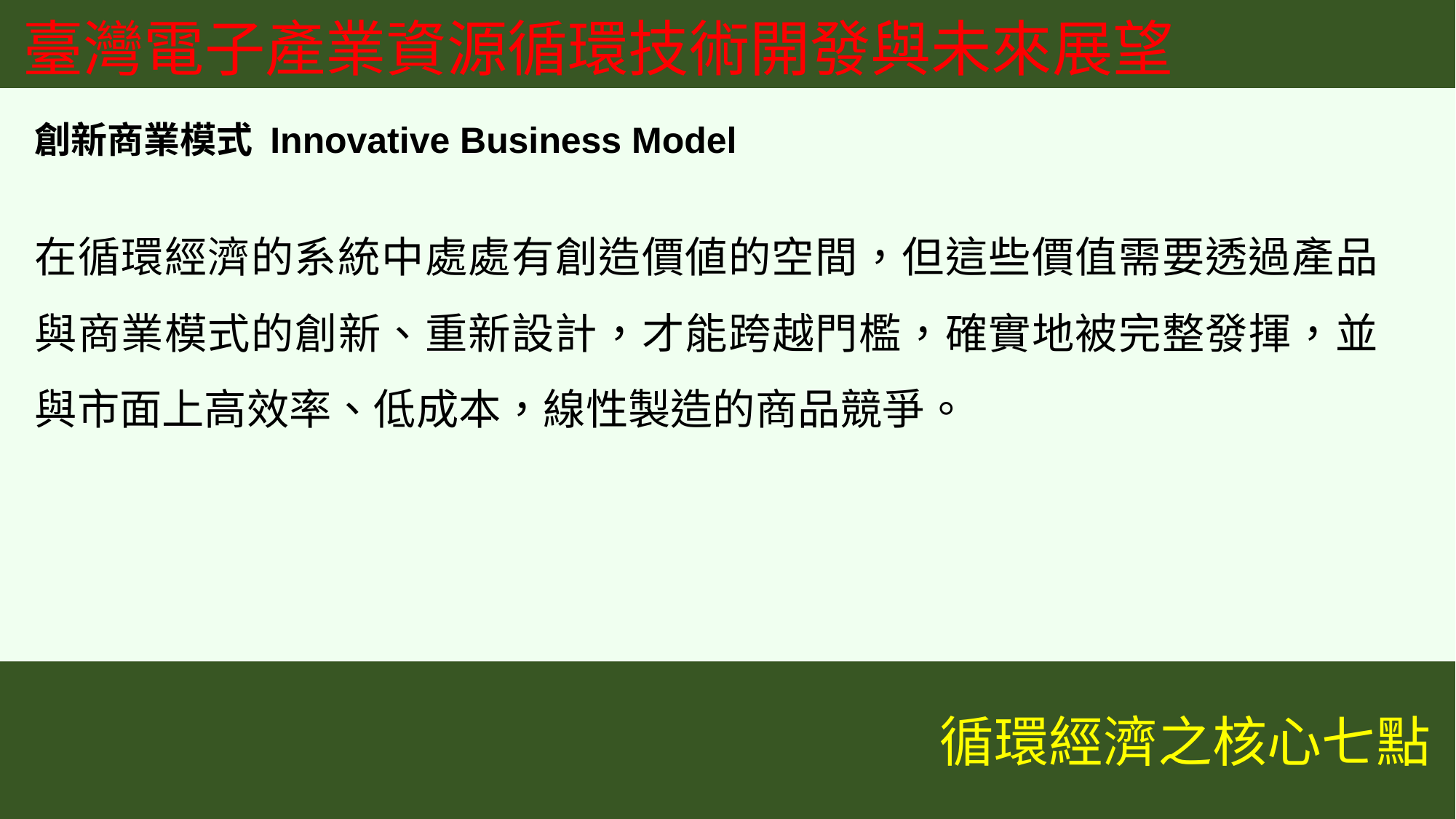

臺灣電子產業資源循環技術開發與未來展望
創新商業模式 Innovative Business Model

在循環經濟的系統中處處有創造價値的空間，但這些價值需要透過產品與商業模式的創新、重新設計，才能跨越門檻，確實地被完整發揮，並與市面上高效率、低成本，線性製造的商品競爭。
循環經濟之核心七點